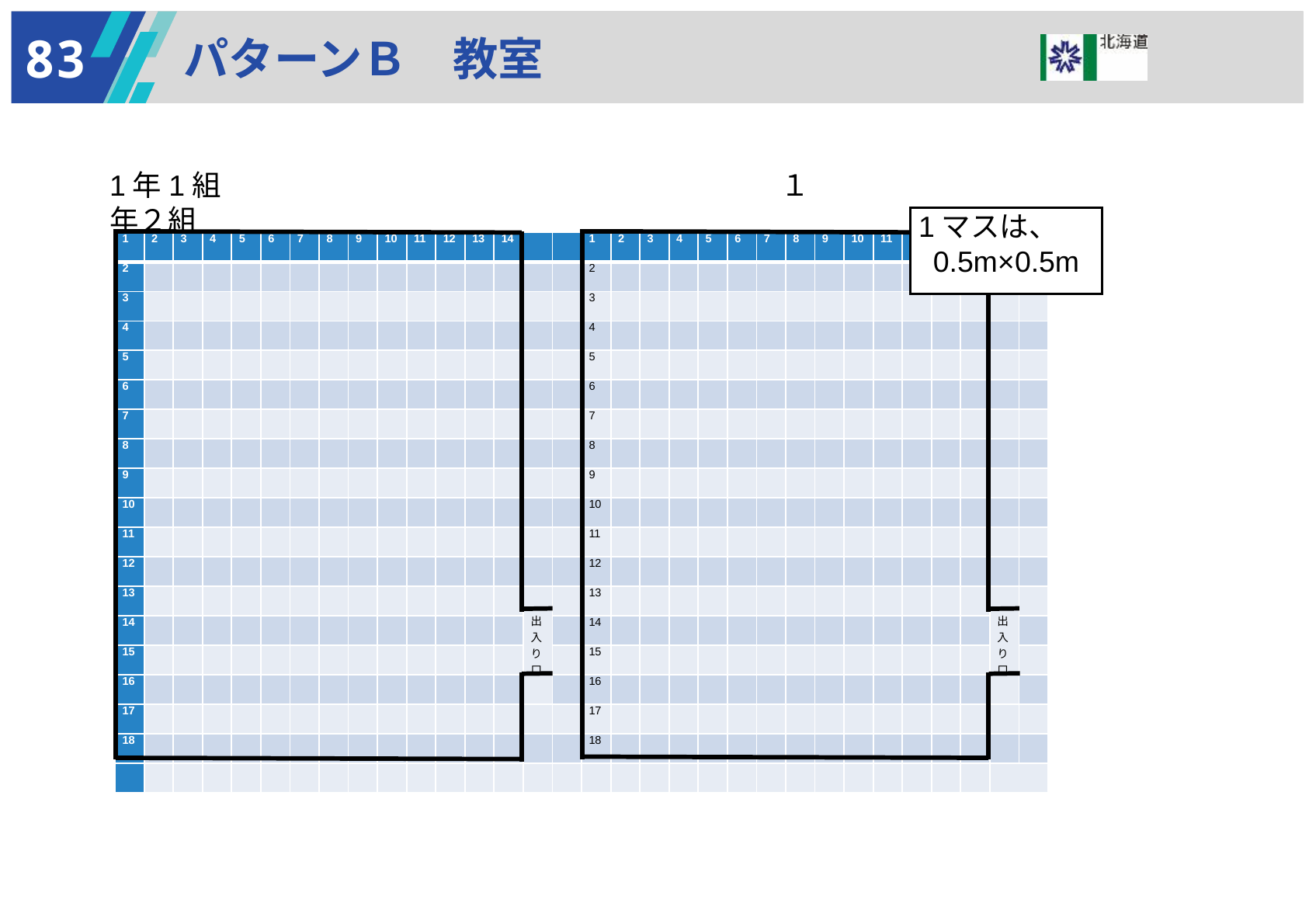

83
パターンＢ　教室
1年1組　　　　　　　　　　　　　　　　　　　 １年２組
1マスは、　0.5m×0.5m
| 1 | 2 | 3 | 4 | 5 | 6 | 7 | 8 | 9 | 10 | 11 | 12 | 13 | 14 |  |  | 1 | 2 | 3 | 4 | 5 | 6 | 7 | 8 | 9 | 10 | 11 | 12 | 13 | 14 |  |  |
| --- | --- | --- | --- | --- | --- | --- | --- | --- | --- | --- | --- | --- | --- | --- | --- | --- | --- | --- | --- | --- | --- | --- | --- | --- | --- | --- | --- | --- | --- | --- | --- |
| 2 |  |  |  |  |  |  |  |  |  |  |  |  |  |  |  | 2 |  |  |  |  |  |  |  |  |  |  |  |  |  |  |  |
| 3 |  |  |  |  |  |  |  |  |  |  |  |  |  |  |  | 3 |  |  |  |  |  |  |  |  |  |  |  |  |  |  |  |
| 4 |  |  |  |  |  |  |  |  |  |  |  |  |  |  |  | 4 |  |  |  |  |  |  |  |  |  |  |  |  |  |  |  |
| 5 |  |  |  |  |  |  |  |  |  |  |  |  |  |  |  | 5 |  |  |  |  |  |  |  |  |  |  |  |  |  |  |  |
| 6 |  |  |  |  |  |  |  |  |  |  |  |  |  |  |  | 6 |  |  |  |  |  |  |  |  |  |  |  |  |  |  |  |
| 7 |  |  |  |  |  |  |  |  |  |  |  |  |  |  |  | 7 |  |  |  |  |  |  |  |  |  |  |  |  |  |  |  |
| 8 |  |  |  |  |  |  |  |  |  |  |  |  |  |  |  | 8 |  |  |  |  |  |  |  |  |  |  |  |  |  |  |  |
| 9 |  |  |  |  |  |  |  |  |  |  |  |  |  |  |  | 9 |  |  |  |  |  |  |  |  |  |  |  |  |  |  |  |
| 10 |  |  |  |  |  |  |  |  |  |  |  |  |  |  |  | 10 |  |  |  |  |  |  |  |  |  |  |  |  |  |  |  |
| 11 |  |  |  |  |  |  |  |  |  |  |  |  |  |  |  | 11 |  |  |  |  |  |  |  |  |  |  |  |  |  |  |  |
| 12 |  |  |  |  |  |  |  |  |  |  |  |  |  |  |  | 12 |  |  |  |  |  |  |  |  |  |  |  |  |  |  |  |
| 13 |  |  |  |  |  |  |  |  |  |  |  |  |  | 出入り口 |  | 13 |  |  |  |  |  |  |  |  |  |  |  |  |  | 出入り口 |  |
| 14 |  |  |  |  |  |  |  |  |  |  |  |  |  |  |  | 14 |  |  |  |  |  |  |  |  |  |  |  |  |  |  |  |
| 15 |  |  |  |  |  |  |  |  |  |  |  |  |  |  |  | 15 |  |  |  |  |  |  |  |  |  |  |  |  |  |  |  |
| 16 |  |  |  |  |  |  |  |  |  |  |  |  |  |  |  | 16 |  |  |  |  |  |  |  |  |  |  |  |  |  |  |  |
| 17 |  |  |  |  |  |  |  |  |  |  |  |  |  |  |  | 17 |  |  |  |  |  |  |  |  |  |  |  |  |  |  |  |
| 18 |  |  |  |  |  |  |  |  |  |  |  |  |  |  |  | 18 |  |  |  |  |  |  |  |  |  |  |  |  |  |  |  |
|  |  |  |  |  |  |  |  |  |  |  |  |  |  |  |  |  |  |  |  |  |  |  |  |  |  |  |  |  |  |  |  |